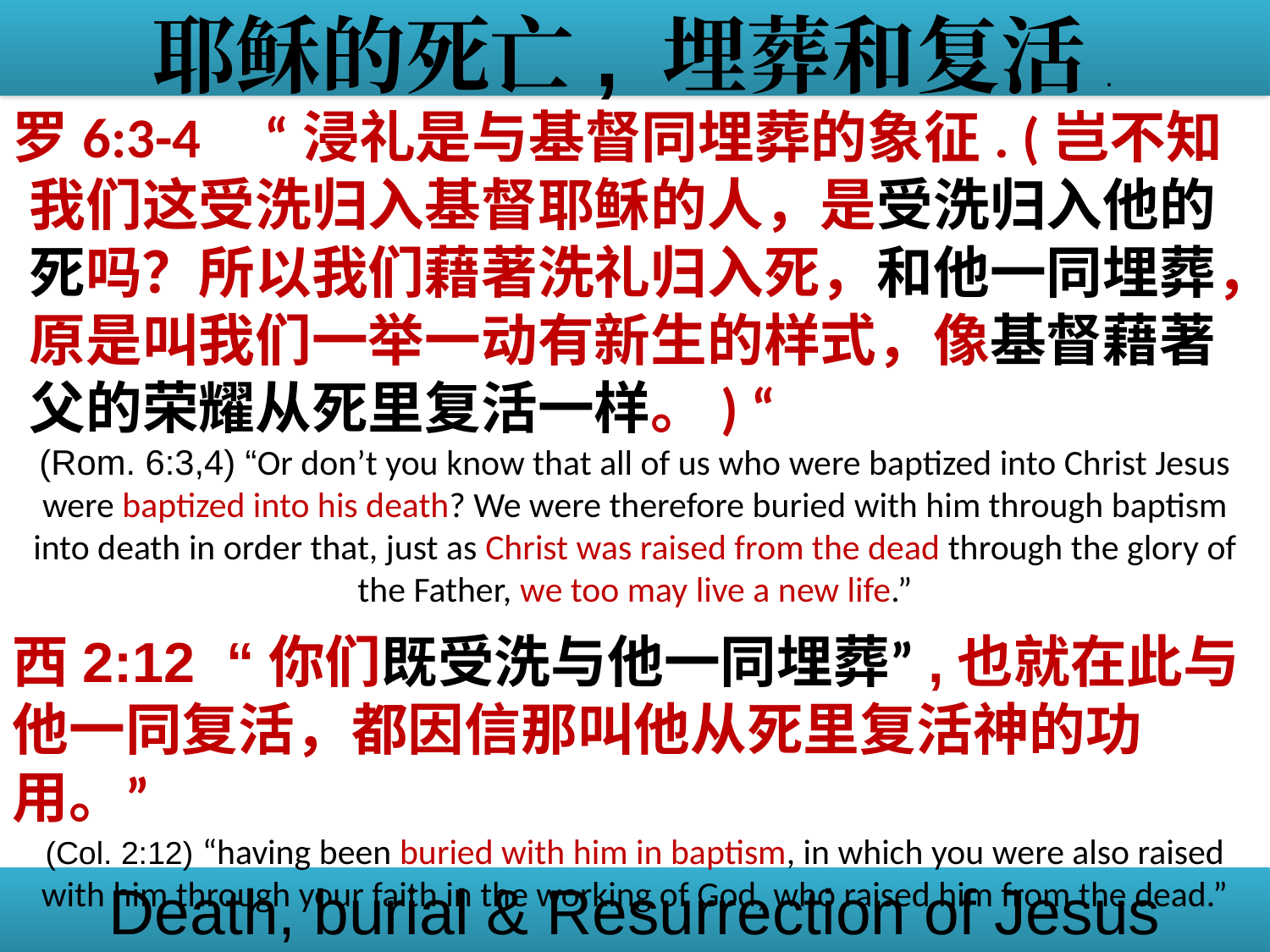

耶稣的死亡, 埋葬和复活.
罗6:3-4     “浸礼是与基督同埋葬的象征. (岂不知我们这受洗归入基督耶稣的人，是受洗归入他的死吗？所以我们藉著洗礼归入死，和他一同埋葬，原是叫我们一举一动有新生的样式，像基督藉著父的荣耀从死里复活一样。) “
(Rom. 6:3,4) “Or don’t you know that all of us who were baptized into Christ Jesus were baptized into his death? We were therefore buried with him through baptism into death in order that, just as Christ was raised from the dead through the glory of the Father, we too may live a new life.”

西2:12  “你们既受洗与他一同埋葬”,也就在此与他一同复活，都因信那叫他从死里复活神的功用。”
(Col. 2:12) “having been buried with him in baptism, in which you were also raised with him through your faith in the working of God, who raised him from the dead.”
Death, burial & Resurrection of Jesus